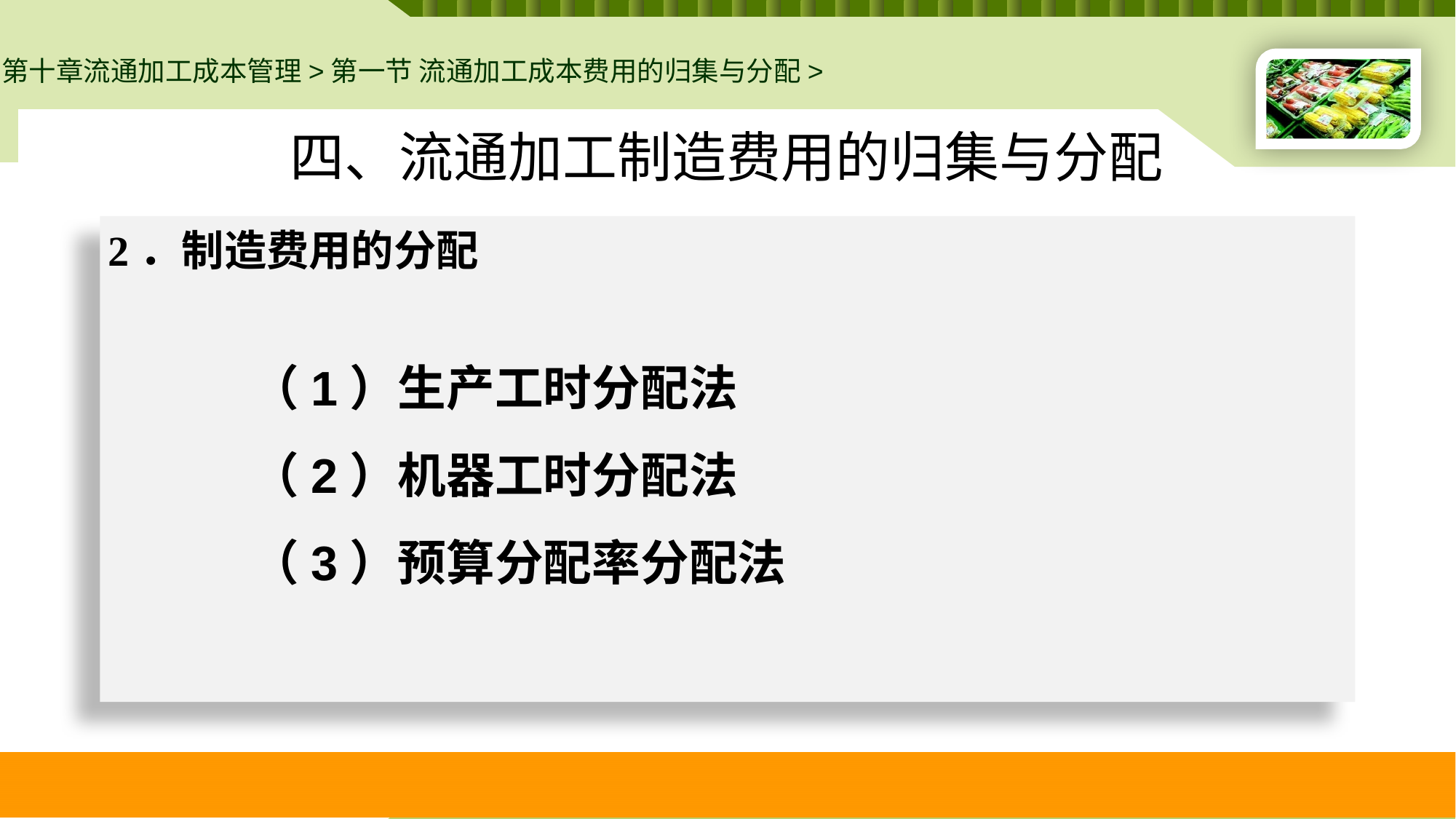

第十章流通加工成本管理>第一节 流通加工成本费用的归集与分配>
# 四、流通加工制造费用的归集与分配
（1）生产工时分配法
（2）机器工时分配法
（3）预算分配率分配法
2．制造费用的分配